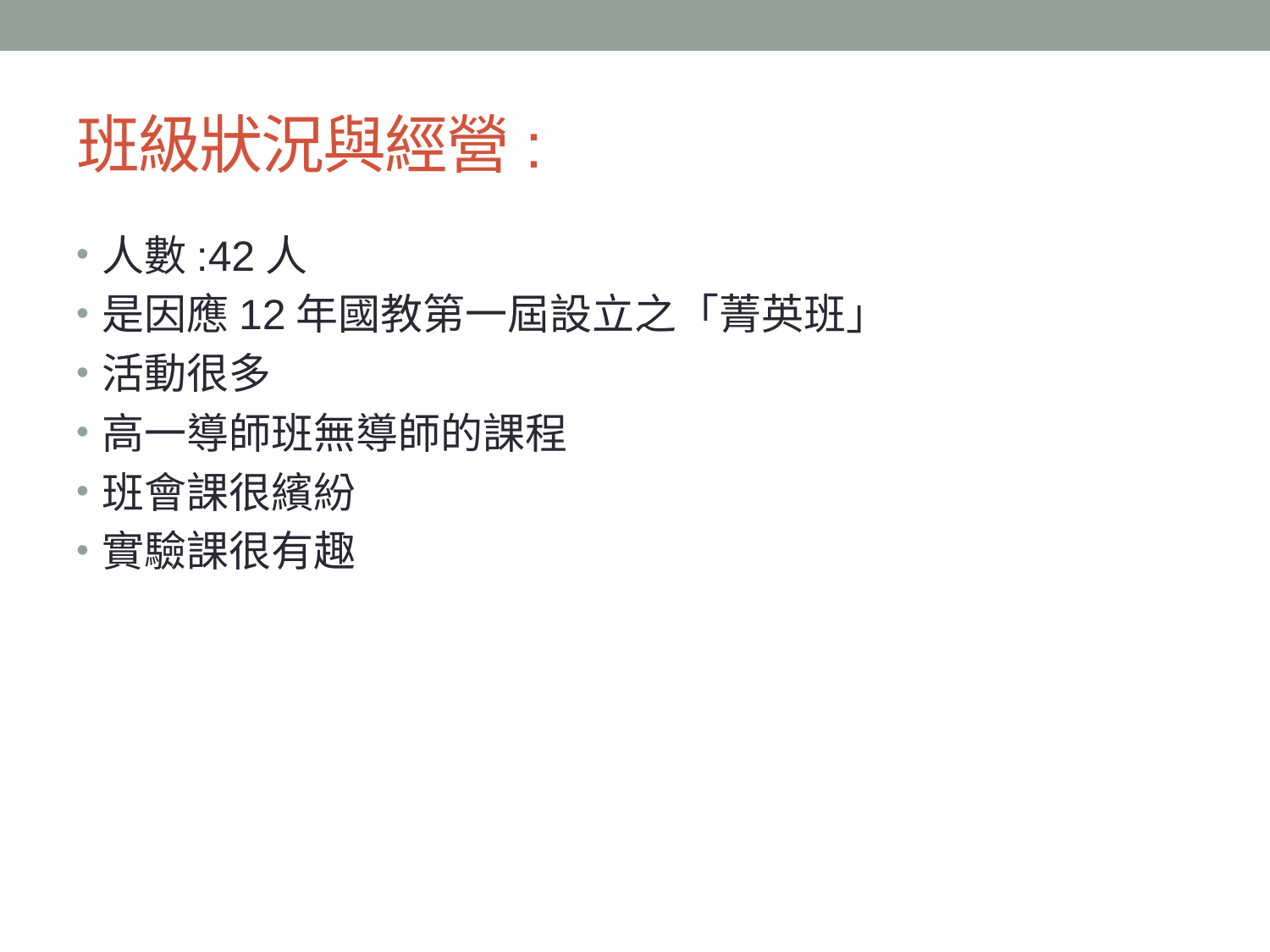

# 班級狀況與經營:
人數:42人
是因應12年國教第一屆設立之「菁英班」
活動很多
高一導師班無導師的課程
班會課很繽紛
實驗課很有趣